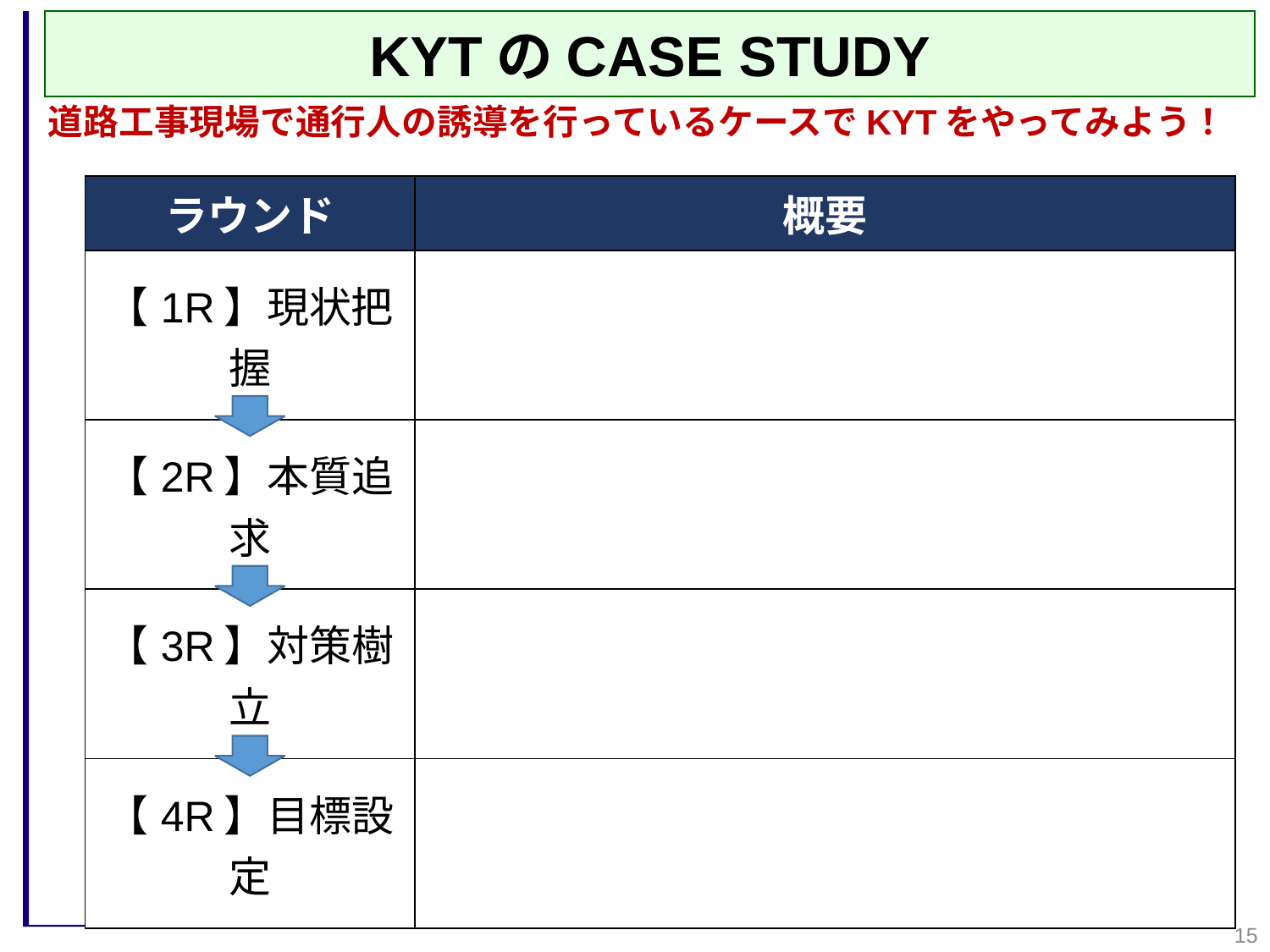

KYTのCASE STUDY
道路工事現場で通行人の誘導を行っているケースでKYTをやってみよう！
| ラウンド | 概要 |
| --- | --- |
| 【1R】現状把握 |  |
| 【2R】本質追求 |  |
| 【3R】対策樹立 |  |
| 【4R】目標設定 |  |

15